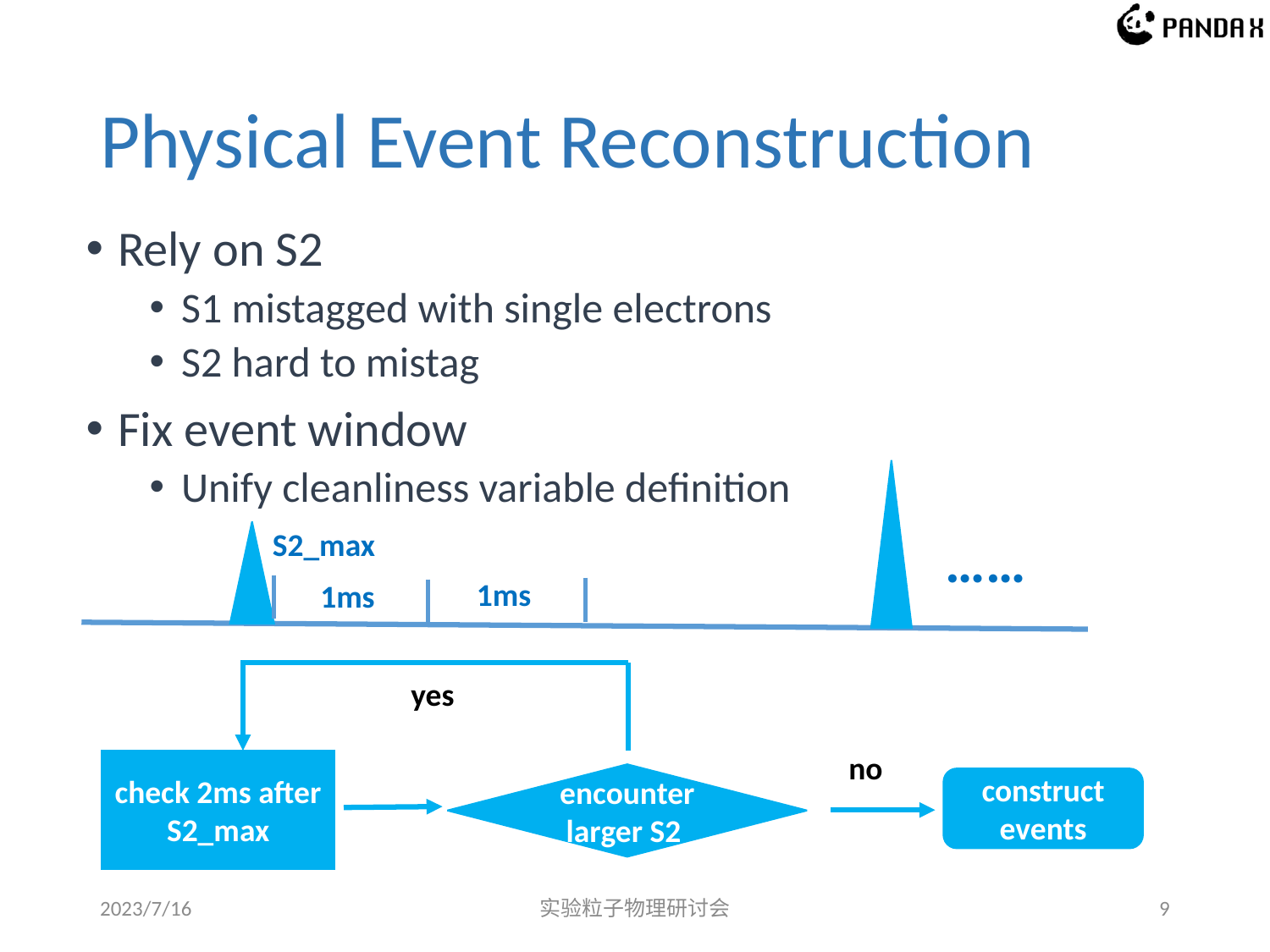

# Physical Event Reconstruction
Rely on S2
S1 mistagged with single electrons
S2 hard to mistag
Fix event window
Unify cleanliness variable definition

S2_max
……

1ms
1ms
yes
no
check 2ms after S2_max
encounter larger S2
construct events
2023/7/16
实验粒子物理研讨会
9